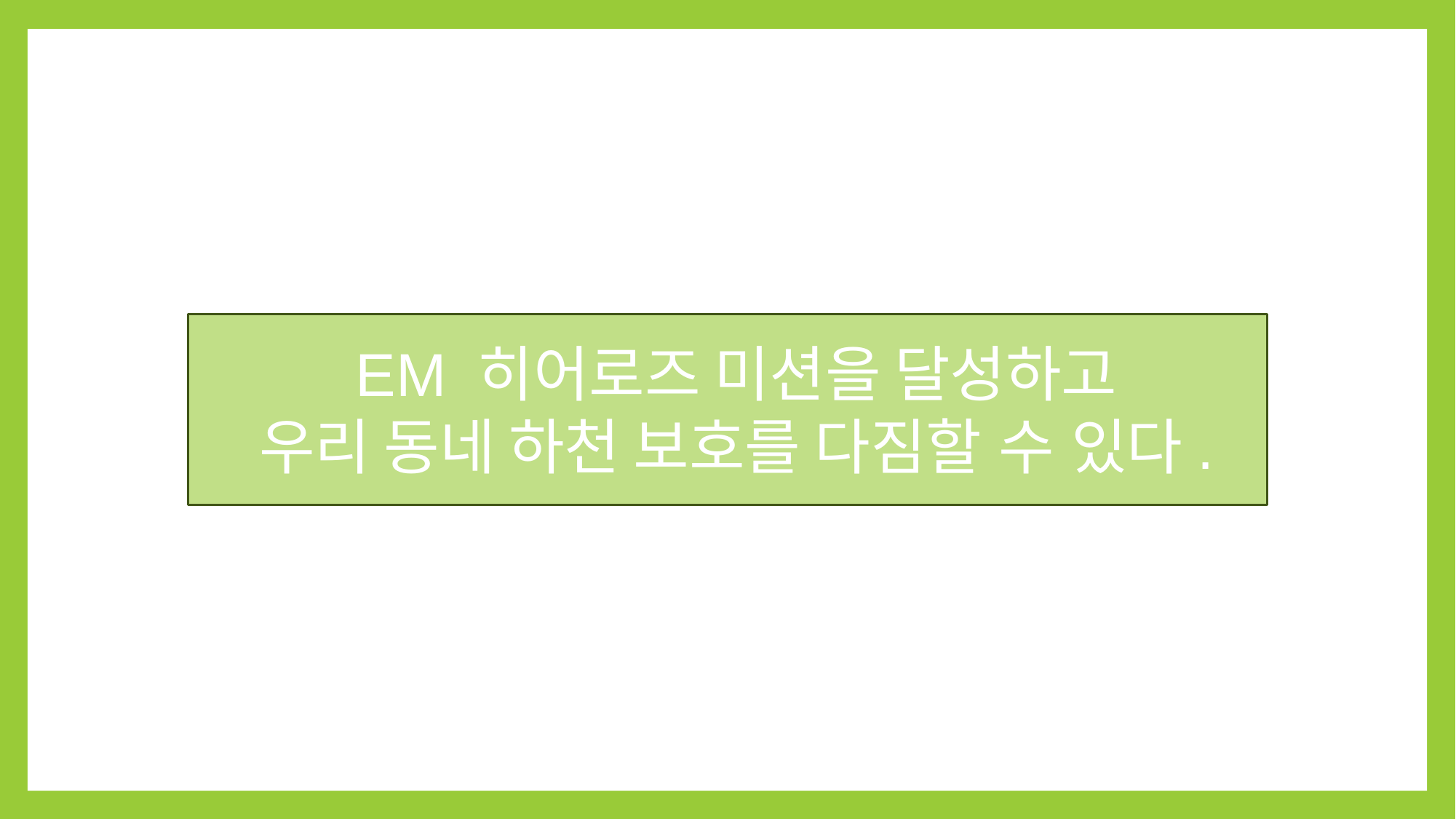

EM 히어로즈 미션을 달성하고
우리 동네 하천 보호를 다짐할 수 있다.